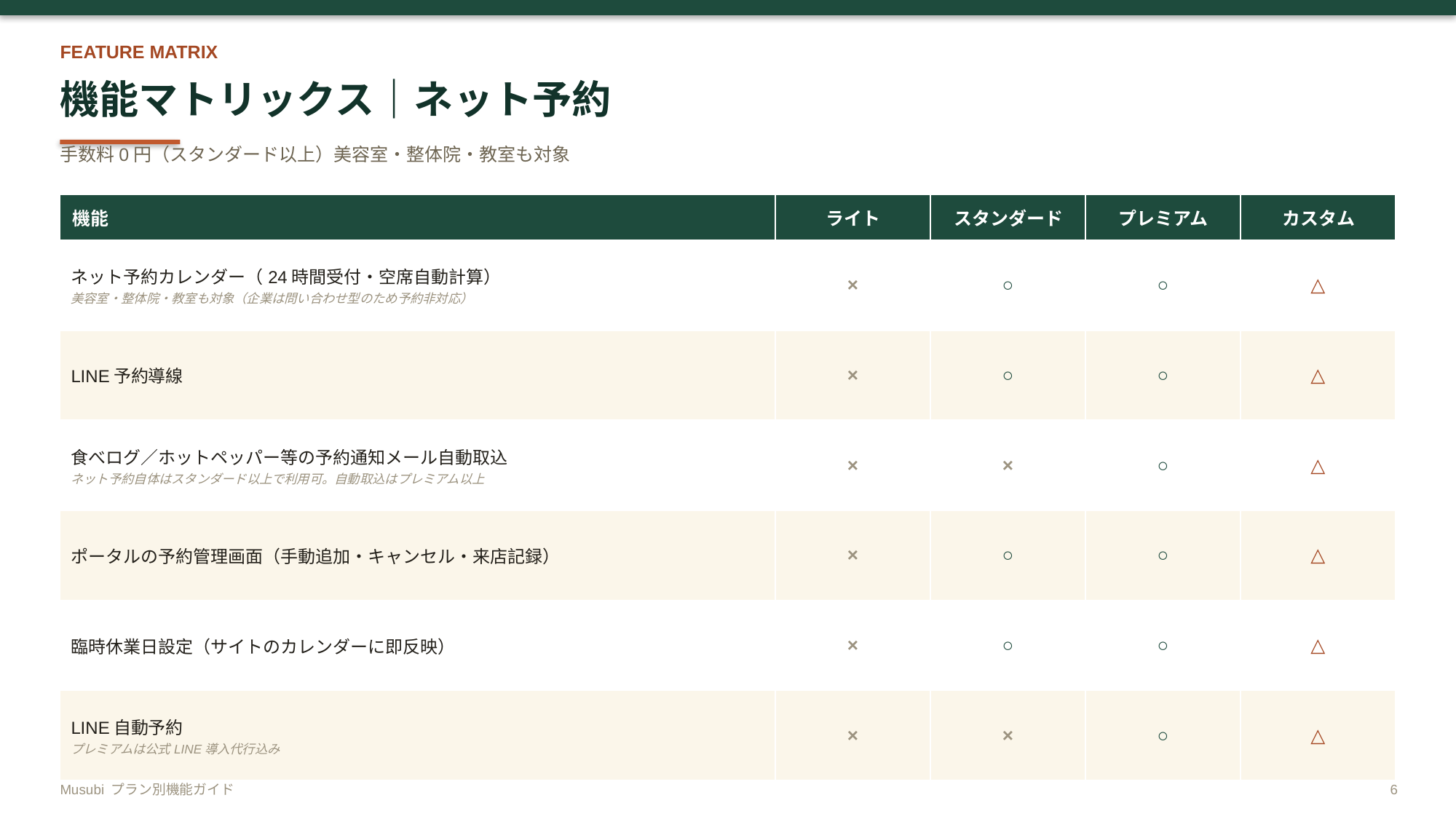

FEATURE MATRIX
機能マトリックス｜ネット予約

手数料0円（スタンダード以上）美容室・整体院・教室も対象
| 機能 | ライト | スタンダード | プレミアム | カスタム |
| --- | --- | --- | --- | --- |
| ネット予約カレンダー（24時間受付・空席自動計算） 美容室・整体院・教室も対象（企業は問い合わせ型のため予約非対応） | × | ○ | ○ | △ |
| LINE予約導線 | × | ○ | ○ | △ |
| 食べログ／ホットペッパー等の予約通知メール自動取込 ネット予約自体はスタンダード以上で利用可。自動取込はプレミアム以上 | × | × | ○ | △ |
| ポータルの予約管理画面（手動追加・キャンセル・来店記録） | × | ○ | ○ | △ |
| 臨時休業日設定（サイトのカレンダーに即反映） | × | ○ | ○ | △ |
| LINE自動予約 プレミアムは公式LINE導入代行込み | × | × | ○ | △ |
Musubi プラン別機能ガイド
6